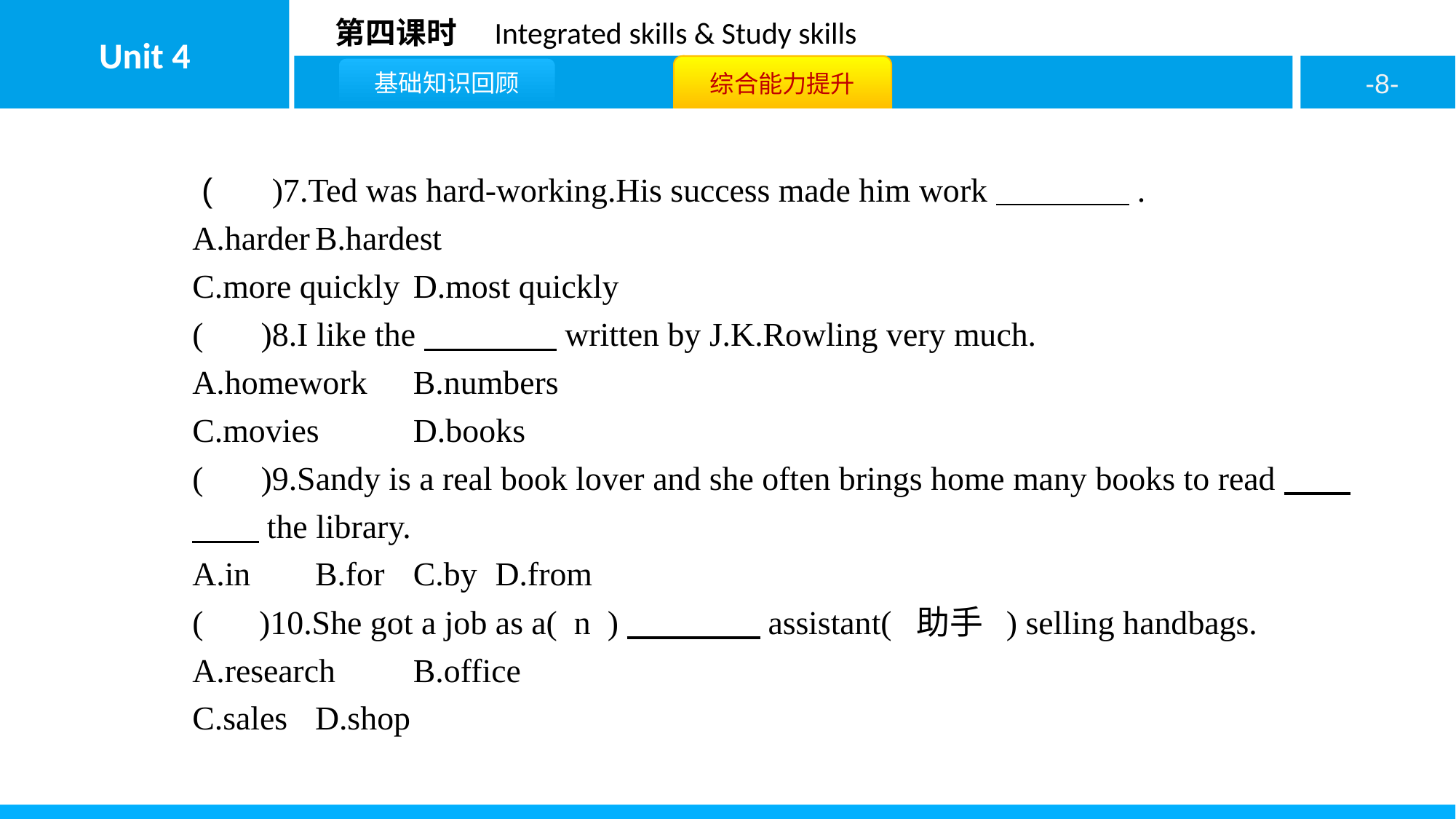

(  A  )7.Ted was hard-working.His success made him work　　　　.
A.harder	B.hardest
C.more quickly	D.most quickly
(  D  )8.I like the　　　　written by J.K.Rowling very much.
A.homework	B.numbers
C.movies	D.books
(  D  )9.Sandy is a real book lover and she often brings home many books to read　　　　the library.
A.in	B.for	C.by	D.from
(  C  )10.She got a job as a(  n  )　　　　assistant(  助手  ) selling handbags.
A.research	B.office
C.sales	D.shop